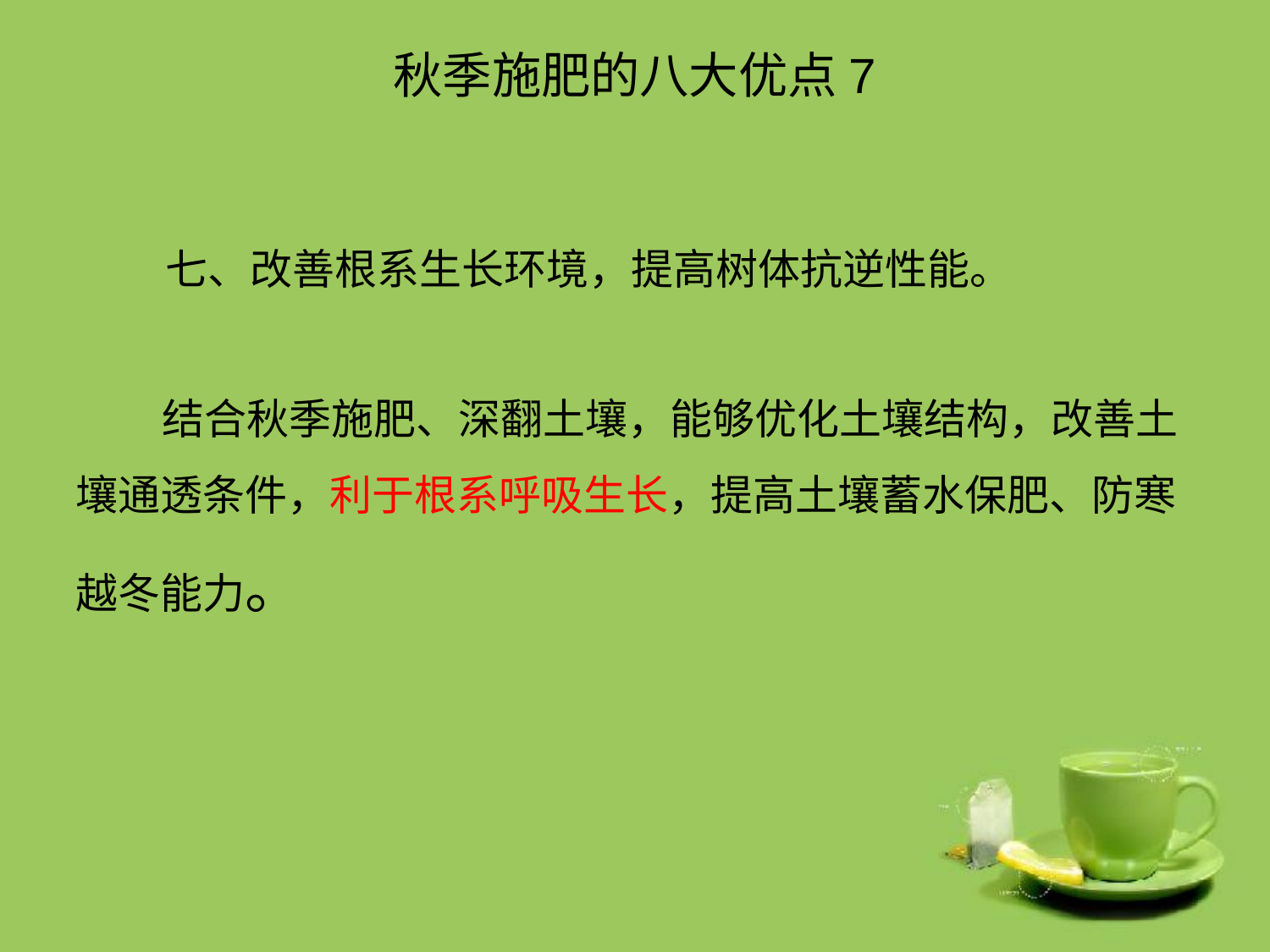

# 秋季施肥的八大优点7
      七、改善根系生长环境，提高树体抗逆性能。

        结合秋季施肥、深翻土壤，能够优化土壤结构，改善土壤通透条件，利于根系呼吸生长，提高土壤蓄水保肥、防寒越冬能力。